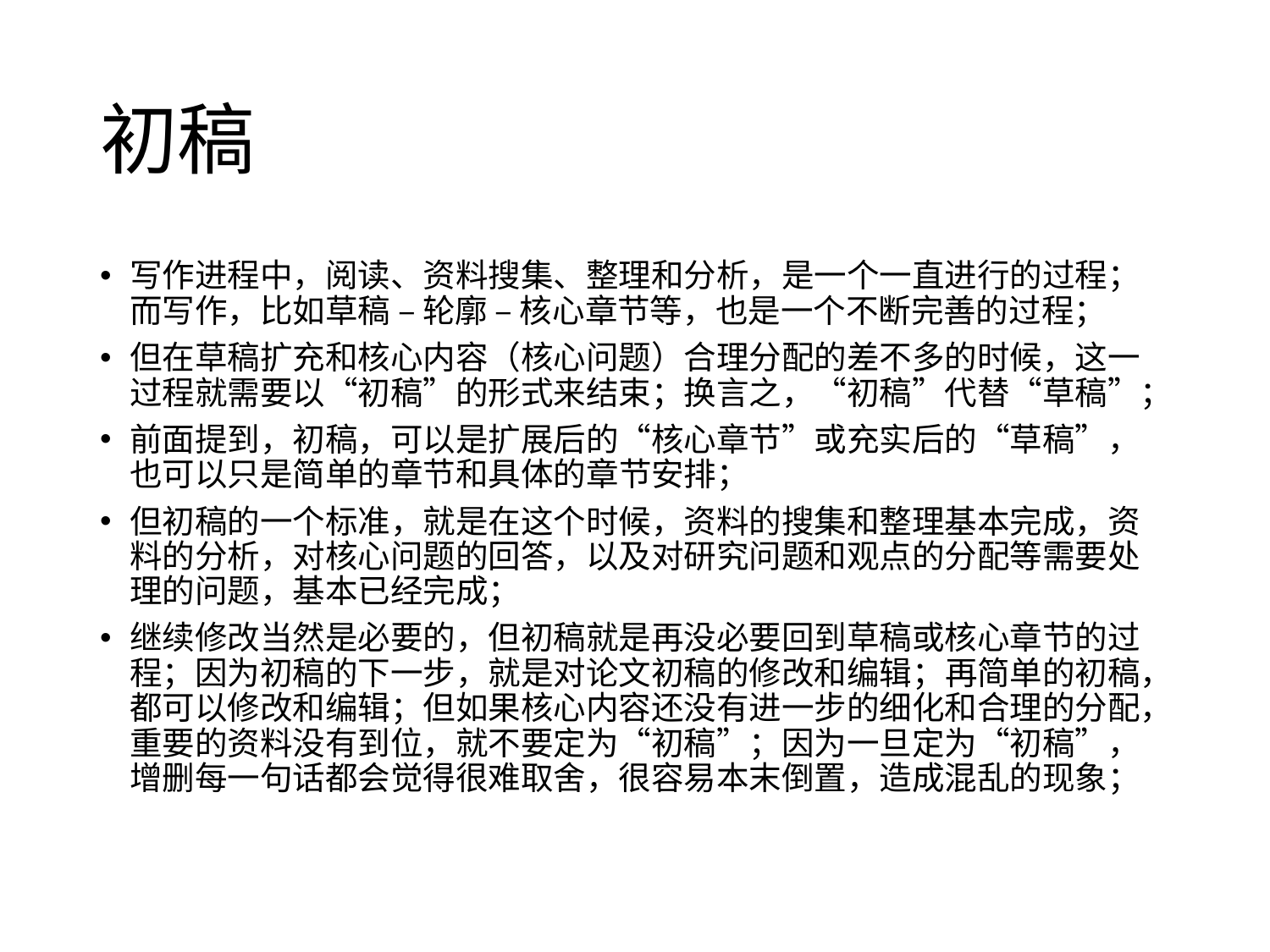

# 初稿
写作进程中，阅读、资料搜集、整理和分析，是一个一直进行的过程；而写作，比如草稿 – 轮廓 – 核心章节等，也是一个不断完善的过程；
但在草稿扩充和核心内容（核心问题）合理分配的差不多的时候，这一过程就需要以“初稿”的形式来结束；换言之，“初稿”代替“草稿”；
前面提到，初稿，可以是扩展后的“核心章节”或充实后的“草稿”，也可以只是简单的章节和具体的章节安排；
但初稿的一个标准，就是在这个时候，资料的搜集和整理基本完成，资料的分析，对核心问题的回答，以及对研究问题和观点的分配等需要处理的问题，基本已经完成；
继续修改当然是必要的，但初稿就是再没必要回到草稿或核心章节的过程；因为初稿的下一步，就是对论文初稿的修改和编辑；再简单的初稿，都可以修改和编辑；但如果核心内容还没有进一步的细化和合理的分配，重要的资料没有到位，就不要定为“初稿”；因为一旦定为“初稿”，增删每一句话都会觉得很难取舍，很容易本末倒置，造成混乱的现象；